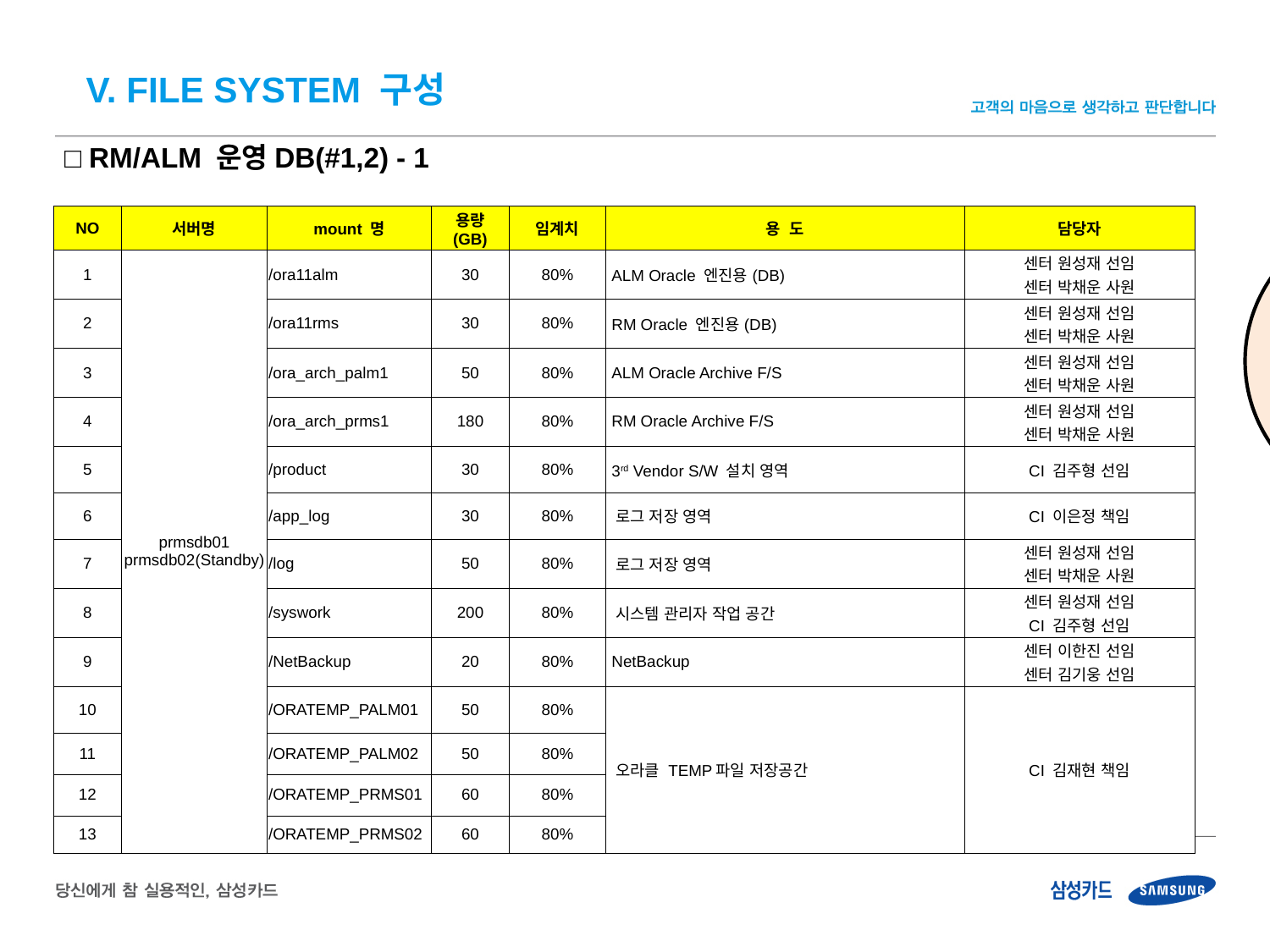

V. File System 구성
□ RM/ALM 운영DB(#1,2) - 1
| NO | 서버명 | mount 명 | 용량 (GB) | 임계치 | 용 도 | 담당자 |
| --- | --- | --- | --- | --- | --- | --- |
| 1 | prmsdb01 prmsdb02(Standby) | /ora11alm | 30 | 80% | ALM Oracle 엔진용(DB) | 센터 원성재 선임 센터 박채운 사원 |
| 2 |  | /ora11rms | 30 | 80% | RM Oracle 엔진용(DB) | 센터 원성재 선임 센터 박채운 사원 |
| 3 |  | /ora\_arch\_palm1 | 50 | 80% | ALM Oracle Archive F/S | 센터 원성재 선임 센터 박채운 사원 |
| 4 |  | /ora\_arch\_prms1 | 180 | 80% | RM Oracle Archive F/S | 센터 원성재 선임 센터 박채운 사원 |
| 5 |  | /product | 30 | 80% | 3rd Vendor S/W 설치 영역 | CI 김주형 선임 |
| 6 |  | /app\_log | 30 | 80% | 로그 저장 영역 | CI 이은정 책임 |
| 7 |  | /log | 50 | 80% | 로그 저장 영역 | 센터 원성재 선임 센터 박채운 사원 |
| 8 |  | /syswork | 200 | 80% | 시스템 관리자 작업 공간 | 센터 원성재 선임 CI 김주형 선임 |
| 9 |  | /NetBackup | 20 | 80% | NetBackup | 센터 이한진 선임 센터 김기웅 선임 |
| 10 |  | /ORATEMP\_PALM01 | 50 | 80% | 오라클 TEMP파일 저장공간 | CI 김재현 책임 |
| 11 |  | /ORATEMP\_PALM02 | 50 | 80% |  |  |
| 12 |  | /ORATEMP\_PRMS01 | 60 | 80% |  |  |
| 13 |  | /ORATEMP\_PRMS02 | 60 | 80% |  |  |
영실 작성